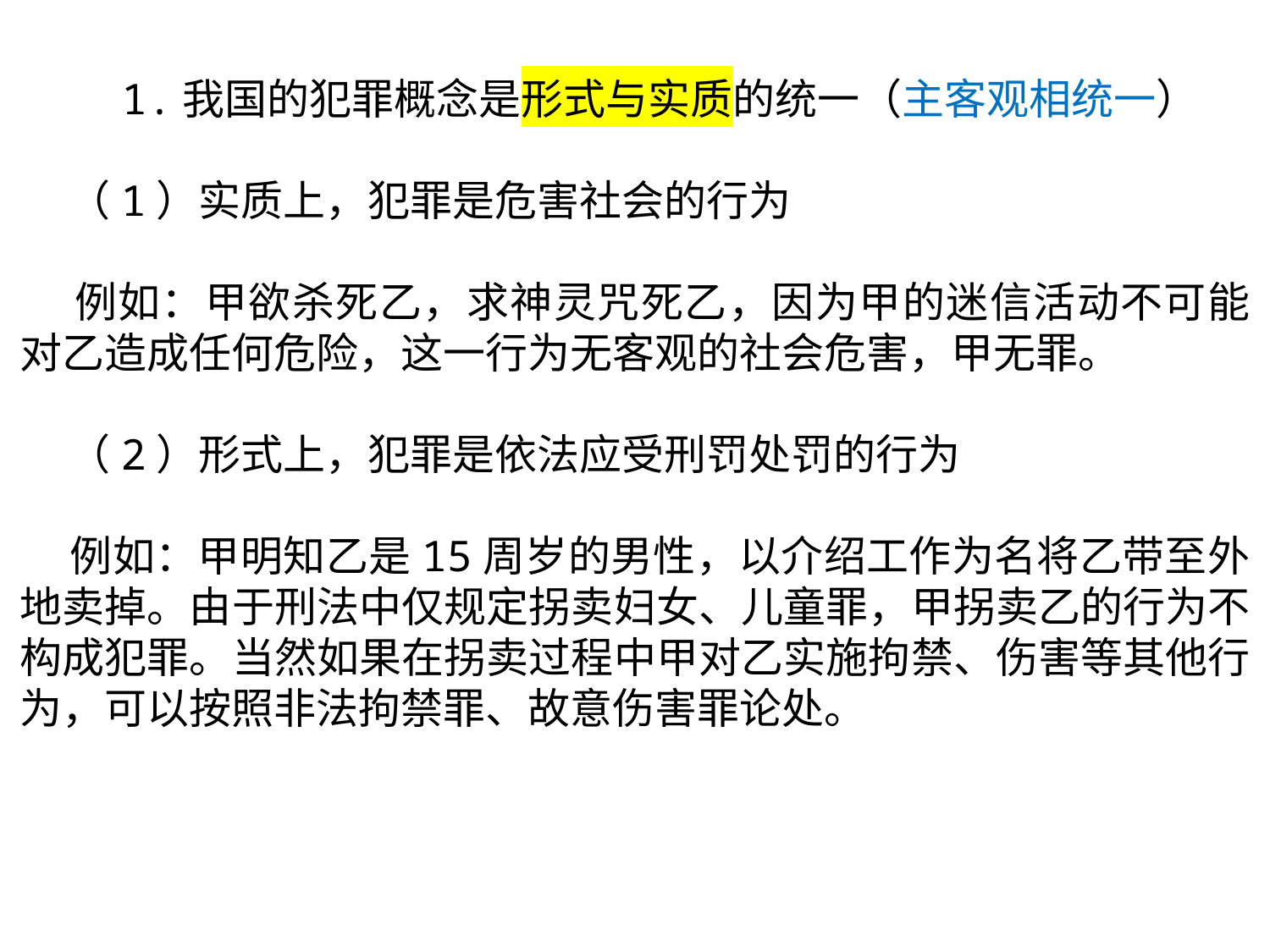

1.我国的犯罪概念是形式与实质的统一（主客观相统一）

    （1）实质上，犯罪是危害社会的行为

    例如：甲欲杀死乙，求神灵咒死乙，因为甲的迷信活动不可能对乙造成任何危险，这一行为无客观的社会危害，甲无罪。

    （2）形式上，犯罪是依法应受刑罚处罚的行为

    例如：甲明知乙是15周岁的男性，以介绍工作为名将乙带至外地卖掉。由于刑法中仅规定拐卖妇女、儿童罪，甲拐卖乙的行为不构成犯罪。当然如果在拐卖过程中甲对乙实施拘禁、伤害等其他行为，可以按照非法拘禁罪、故意伤害罪论处。